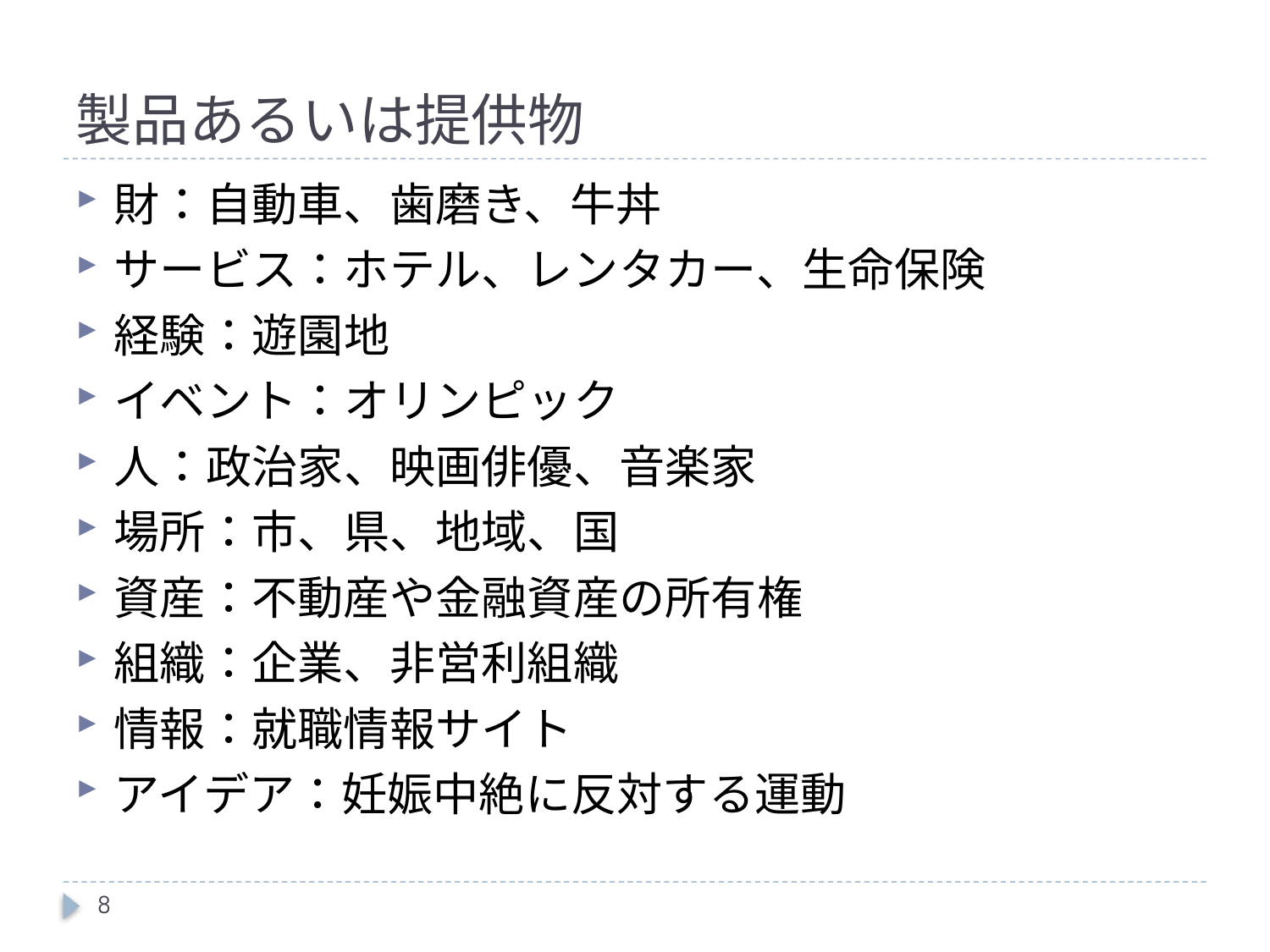

# 製品あるいは提供物
財：自動車、歯磨き、牛丼
サービス：ホテル、レンタカー、生命保険
経験：遊園地
イベント：オリンピック
人：政治家、映画俳優、音楽家
場所：市、県、地域、国
資産：不動産や金融資産の所有権
組織：企業、非営利組織
情報：就職情報サイト
アイデア：妊娠中絶に反対する運動
8